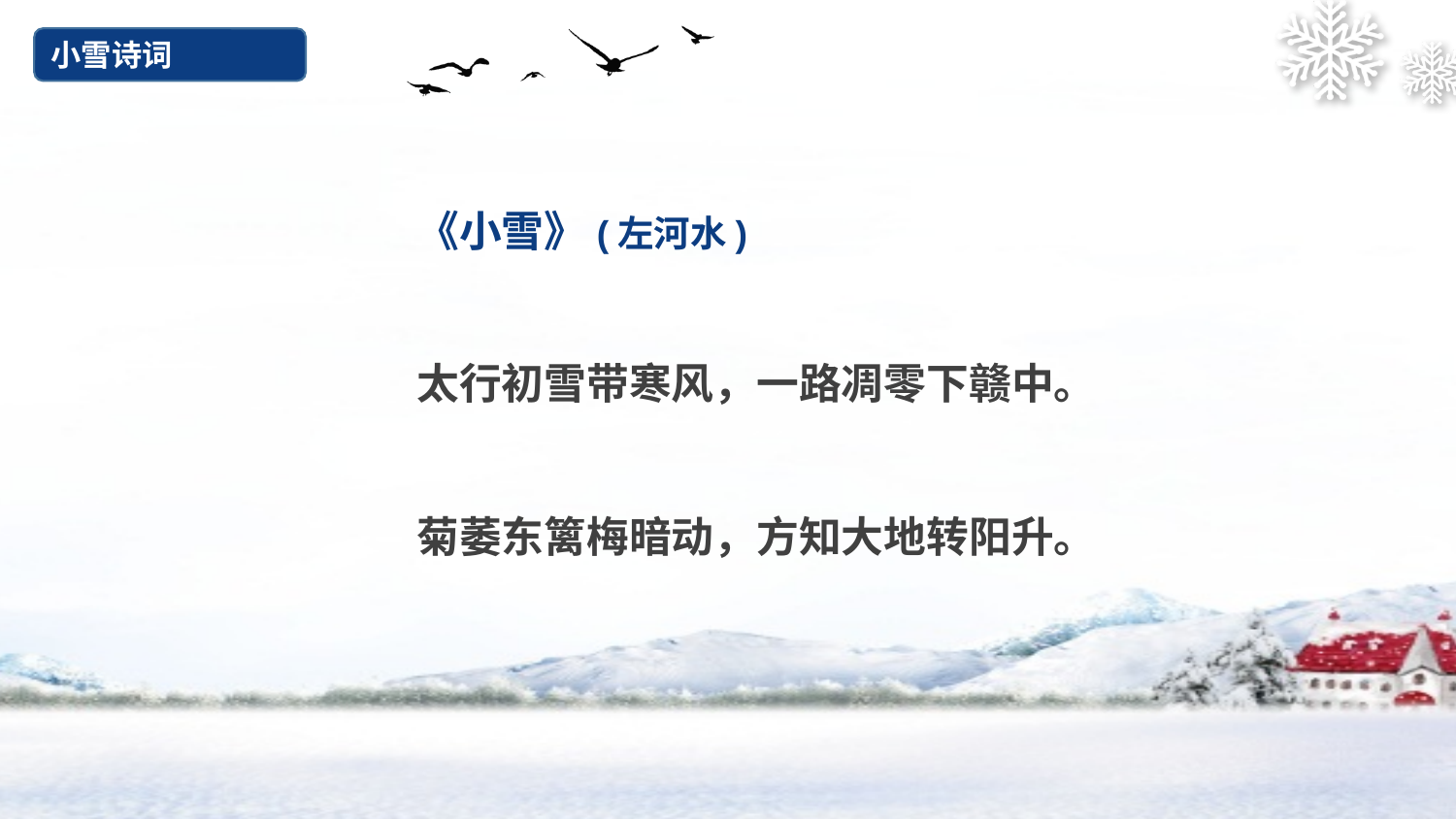

小雪诗词
《小雪》(左河水)

太行初雪带寒风，一路凋零下赣中。

菊萎东篱梅暗动，方知大地转阳升。